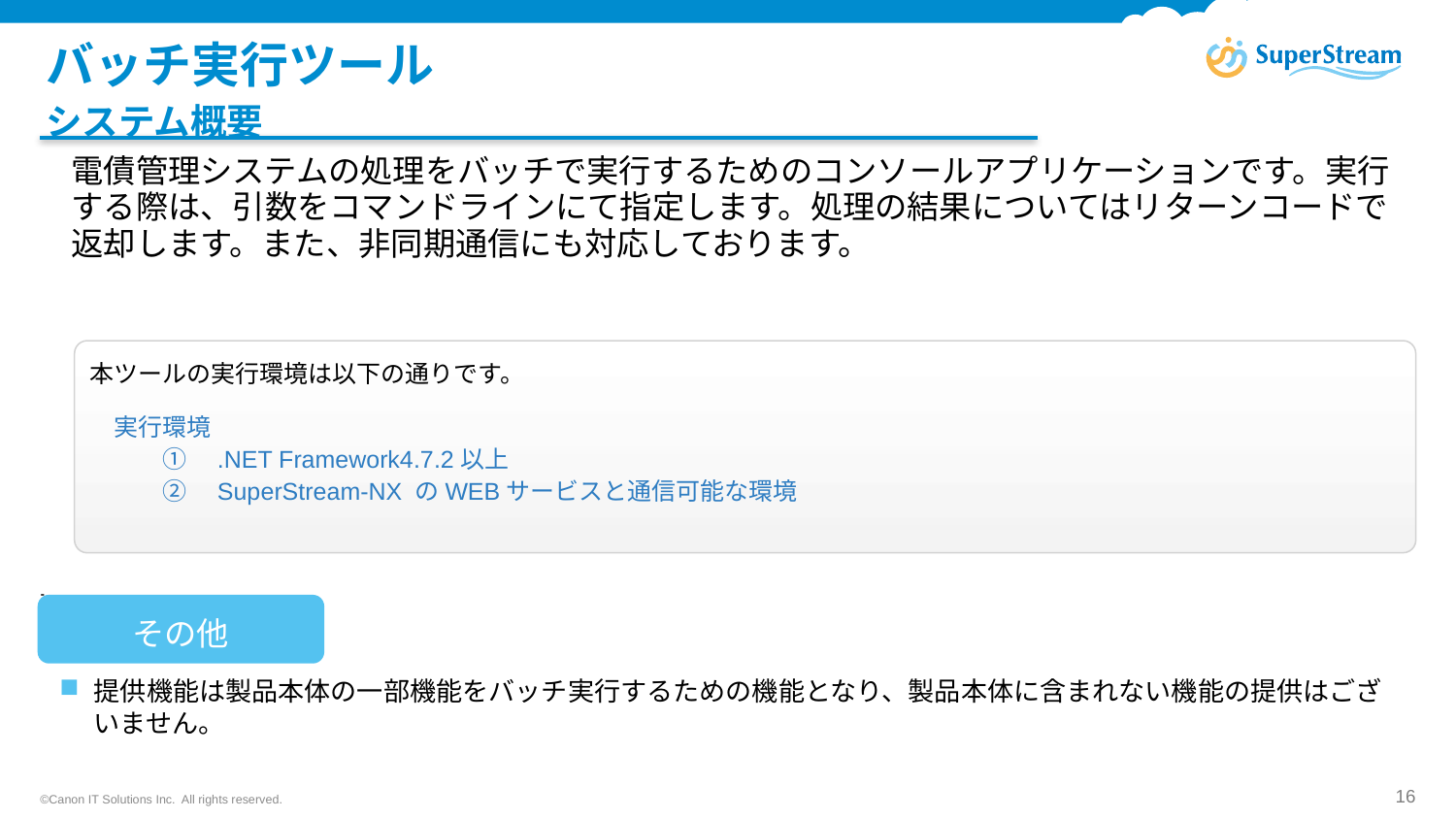

# バッチ実行ツール
システム概要
電債管理システムの処理をバッチで実行するためのコンソールアプリケーションです。実行する際は、引数をコマンドラインにて指定します。処理の結果についてはリターンコードで返却します。また、非同期通信にも対応しております。

本ツールの実行環境は以下の通りです。

　実行環境
　　　①　.NET Framework4.7.2以上
　　　②　SuperStream-NX のWEBサービスと通信可能な環境
その他
提供機能は製品本体の一部機能をバッチ実行するための機能となり、製品本体に含まれない機能の提供はございません。

©Canon IT Solutions Inc.  All rights reserved.
16